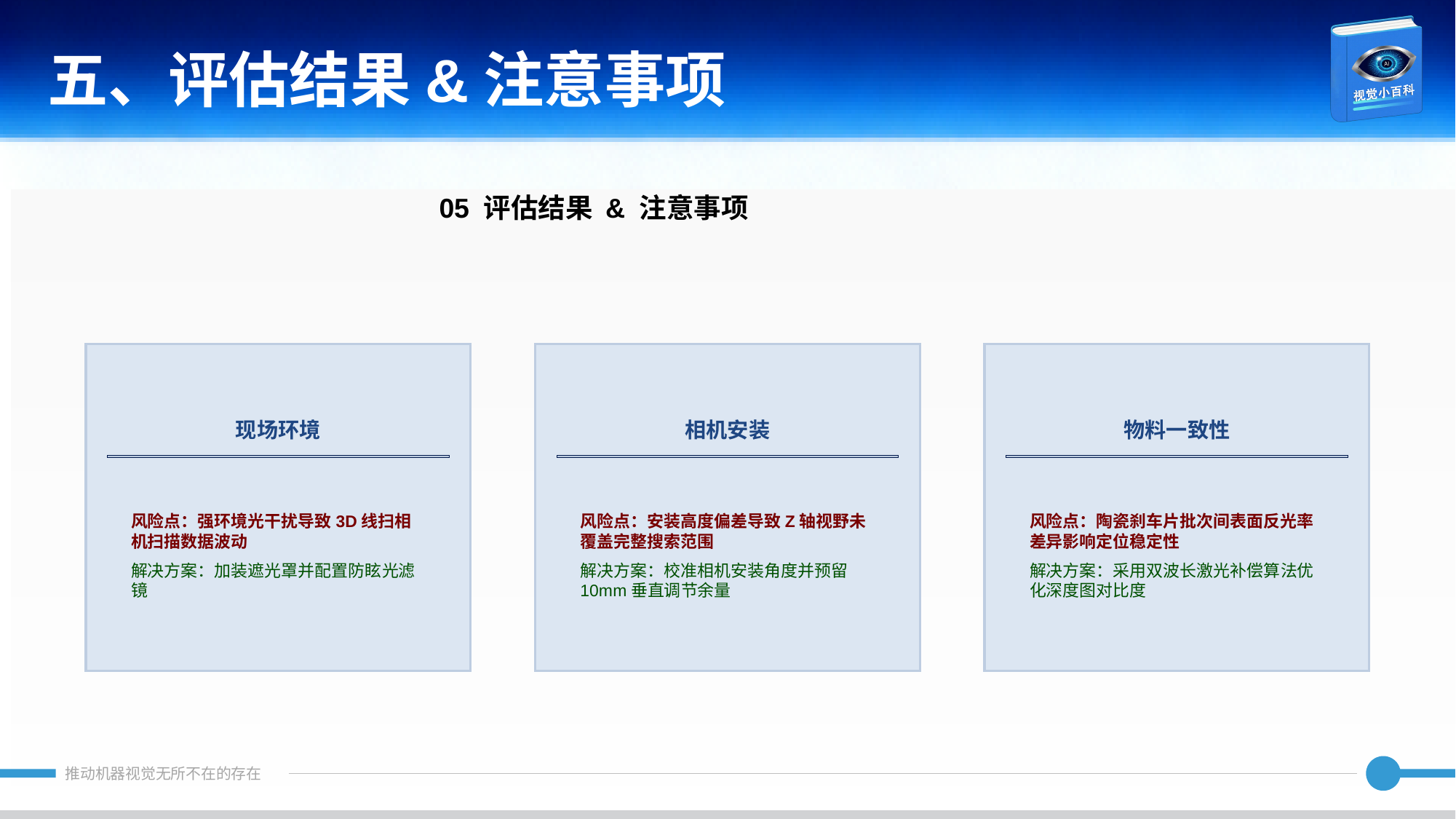

五、评估结果&注意事项

05 评估结果 & 注意事项

现场环境

相机安装

物料一致性

风险点：强环境光干扰导致3D线扫相机扫描数据波动
解决方案：加装遮光罩并配置防眩光滤镜

风险点：安装高度偏差导致Z轴视野未覆盖完整搜索范围
解决方案：校准相机安装角度并预留10mm垂直调节余量

风险点：陶瓷刹车片批次间表面反光率差异影响定位稳定性
解决方案：采用双波长激光补偿算法优化深度图对比度
11